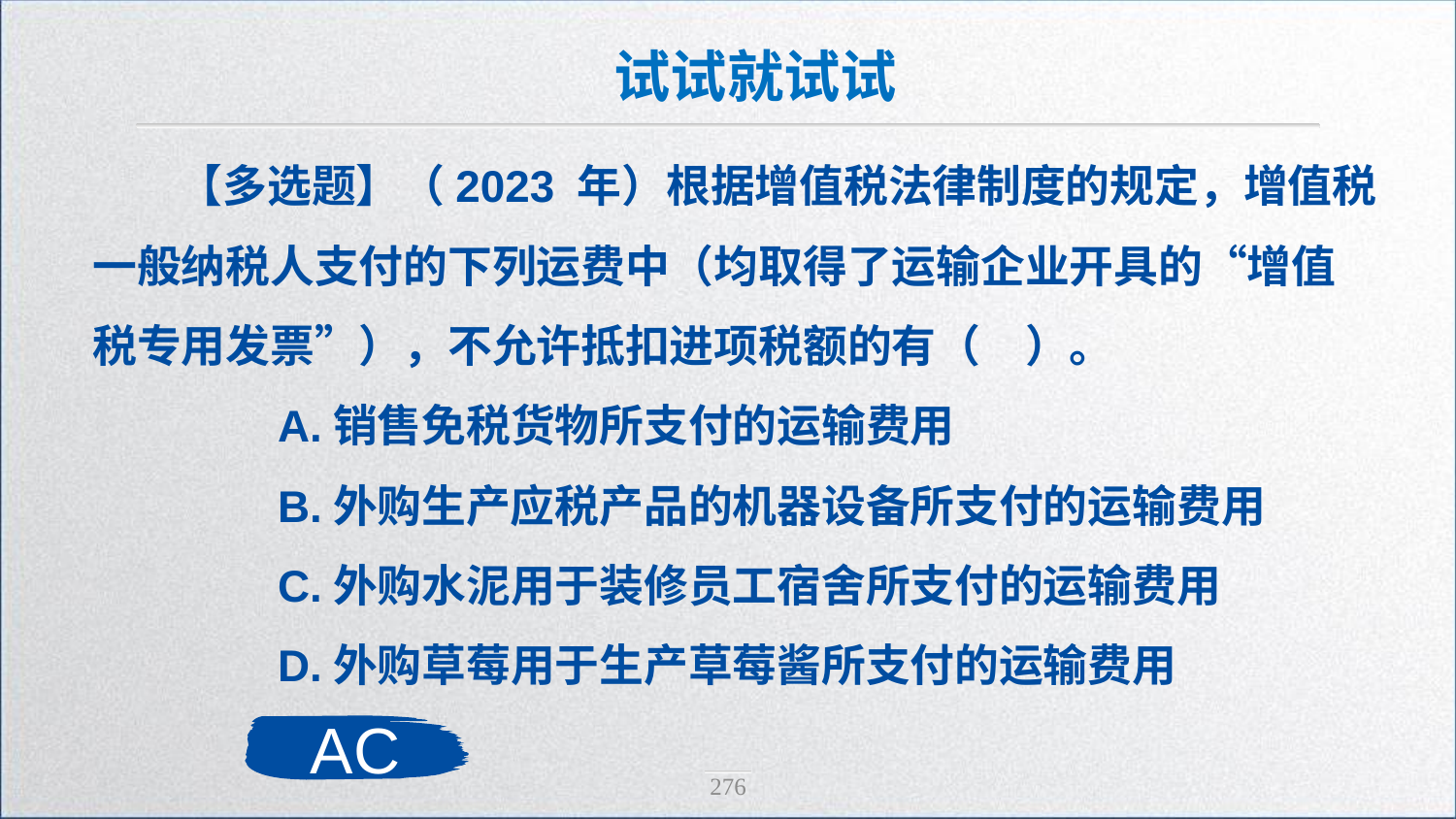

试试就试试
【多选题】（2023 年）根据增值税法律制度的规定，增值税一般纳税人支付的下列运费中（均取得了运输企业开具的“增值税专用发票”），不允许抵扣进项税额的有（　）。
　　A.销售免税货物所支付的运输费用
　　B.外购生产应税产品的机器设备所支付的运输费用
　　C.外购水泥用于装修员工宿舍所支付的运输费用
　　D.外购草莓用于生产草莓酱所支付的运输费用

AC

276